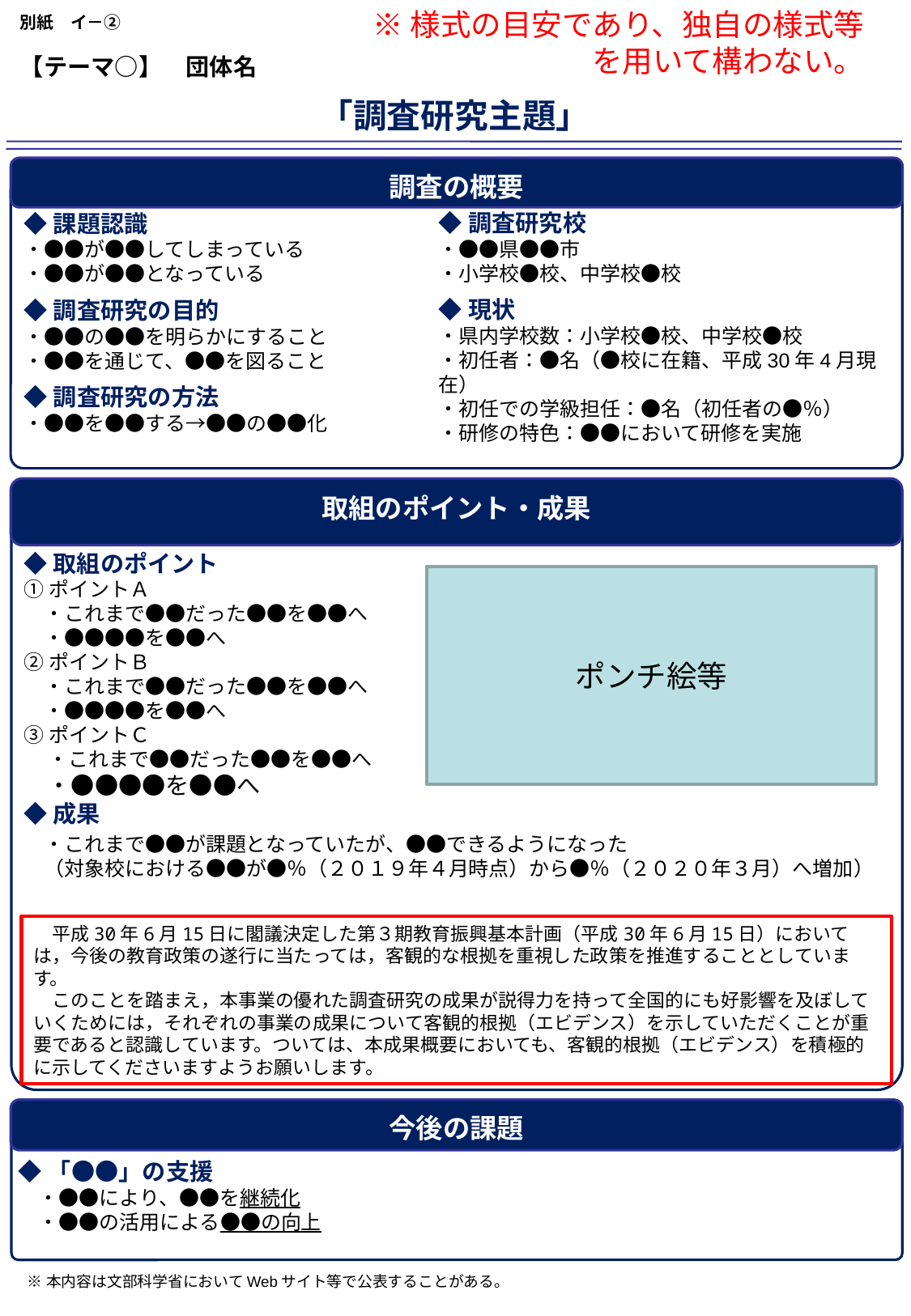

※様式の目安であり、独自の様式等を用いて構わない。
別紙　イ－②

【テーマ○】　団体名

「調査研究主題」

調査の概要

◆調査研究校
・●●県●●市
・小学校●校、中学校●校

◆現状
・県内学校数：小学校●校、中学校●校
・初任者：●名（●校に在籍、平成30年4月現在）
・初任での学級担任：●名（初任者の●％）
・研修の特色：●●において研修を実施

◆課題認識
・●●が●●してしまっている
・●●が●●となっている

◆調査研究の目的
・●●の●●を明らかにすること
・●●を通じて、●●を図ること

◆調査研究の方法
・●●を●●する→●●の●●化

取組のポイント・成果

◆取組のポイント
①ポイントＡ
　・これまで●●だった●●を●●へ
　・●●●●を●●へ
②ポイントＢ
　・これまで●●だった●●を●●へ
　・●●●●を●●へ
③ポイントＣ
　 ・これまで●●だった●●を●●へ
　・●●●●を●●へ
◆成果

　・これまで●●が課題となっていたが、●●できるようになった
　（対象校における●●が●％（２０１９年４月時点）から●％（２０２０年３月）へ増加）
ポンチ絵等
　平成30年6月15日に閣議決定した第３期教育振興基本計画（平成30年6月15日）においては，今後の教育政策の遂行に当たっては，客観的な根拠を重視した政策を推進することとしています。
　このことを踏まえ，本事業の優れた調査研究の成果が説得力を持って全国的にも好影響を及ぼしていくためには，それぞれの事業の成果について客観的根拠（エビデンス）を示していただくことが重要であると認識しています。ついては、本成果概要においても、客観的根拠（エビデンス）を積極的に示してくださいますようお願いします。
今後の課題

◆「●●」の支援
　・●●により、●●を継続化
　・●●の活用による●●の向上
※本内容は文部科学省においてWebサイト等で公表することがある。